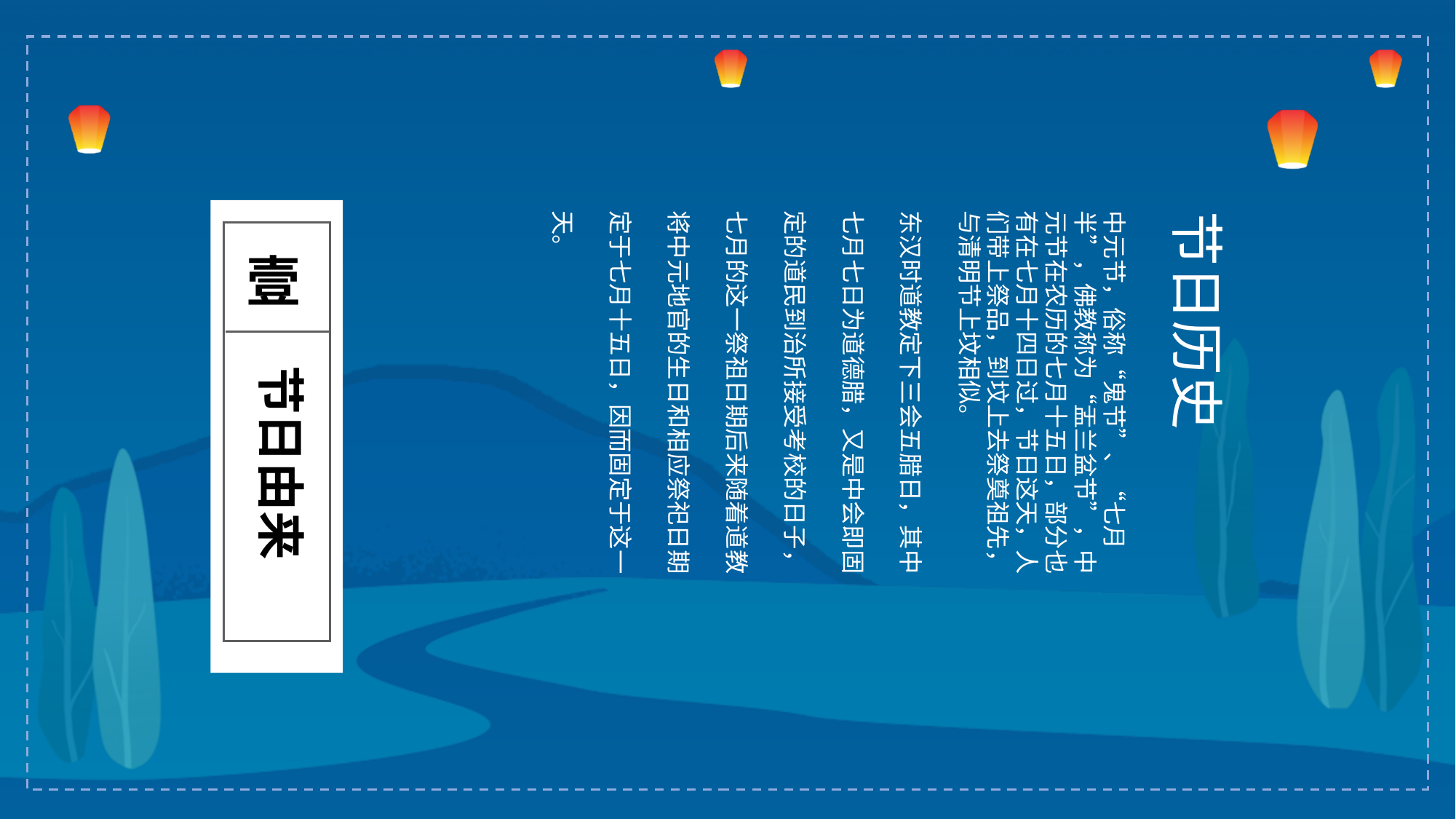

壹
节日由来

中元节，俗称“鬼节”、“七月半”，佛教称为“盂兰盆节”，中元节在农历的七月十五日，部分也有在七月十四日过，节日这天，人们带上祭品，到坟上去祭奠祖先，与清明节上坟相似。
东汉时道教定下三会五腊日，其中七月七日为道德腊，又是中会即固定的道民到治所接受考校的日子，七月的这一祭祖日期后来随着道教将中元地官的生日和相应祭祀日期定于七月十五日，因而固定于这一天。

节日历史